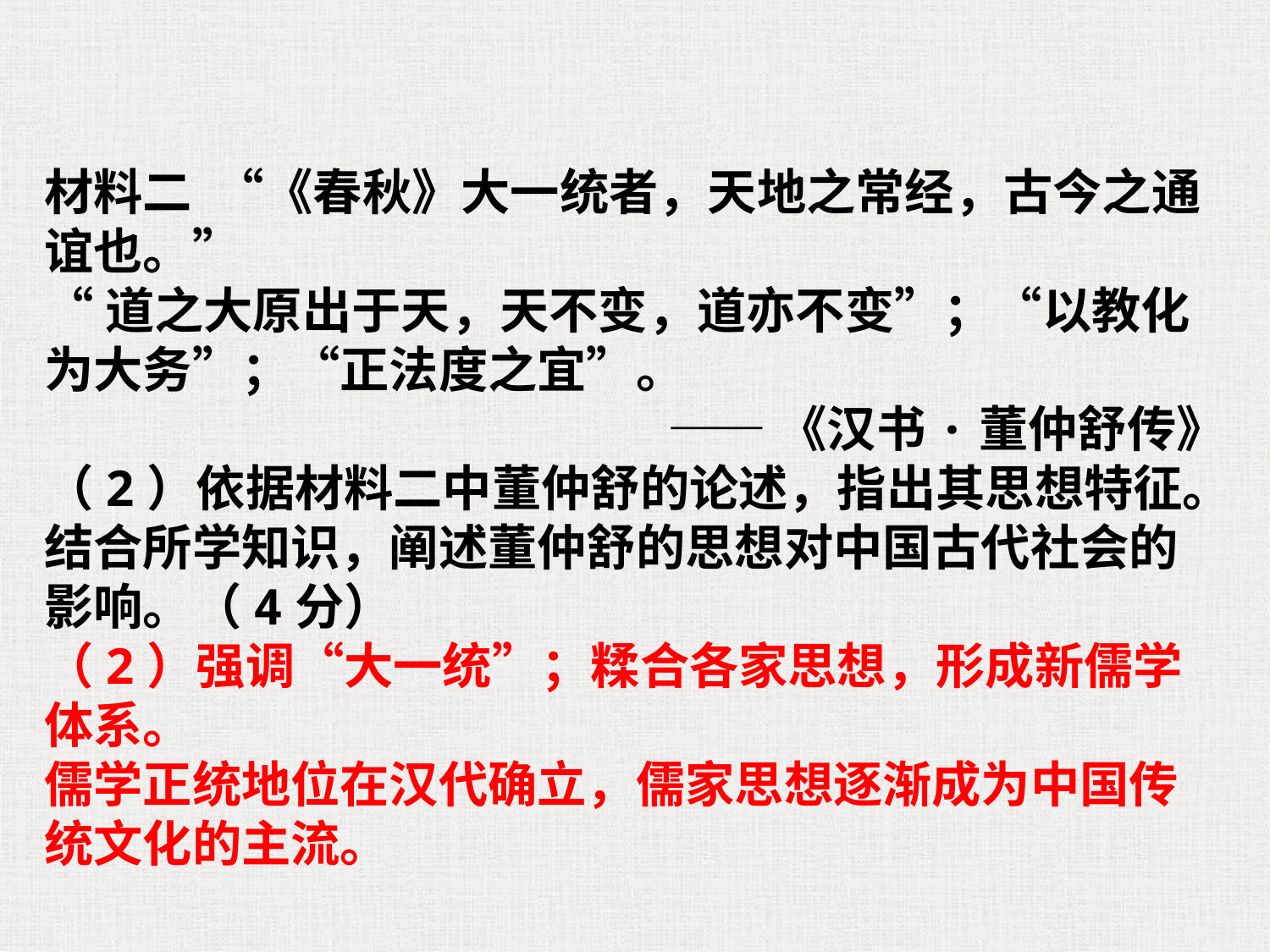

材料二  “《春秋》大一统者，天地之常经，古今之通谊也。”
“道之大原出于天，天不变，道亦不变”；“以教化为大务”；“正法度之宜”。
——《汉书·董仲舒传》
（2）依据材料二中董仲舒的论述，指出其思想特征。结合所学知识，阐述董仲舒的思想对中国古代社会的影响。（4分）
（2）强调“大一统”；糅合各家思想，形成新儒学体系。
儒学正统地位在汉代确立，儒家思想逐渐成为中国传统文化的主流。